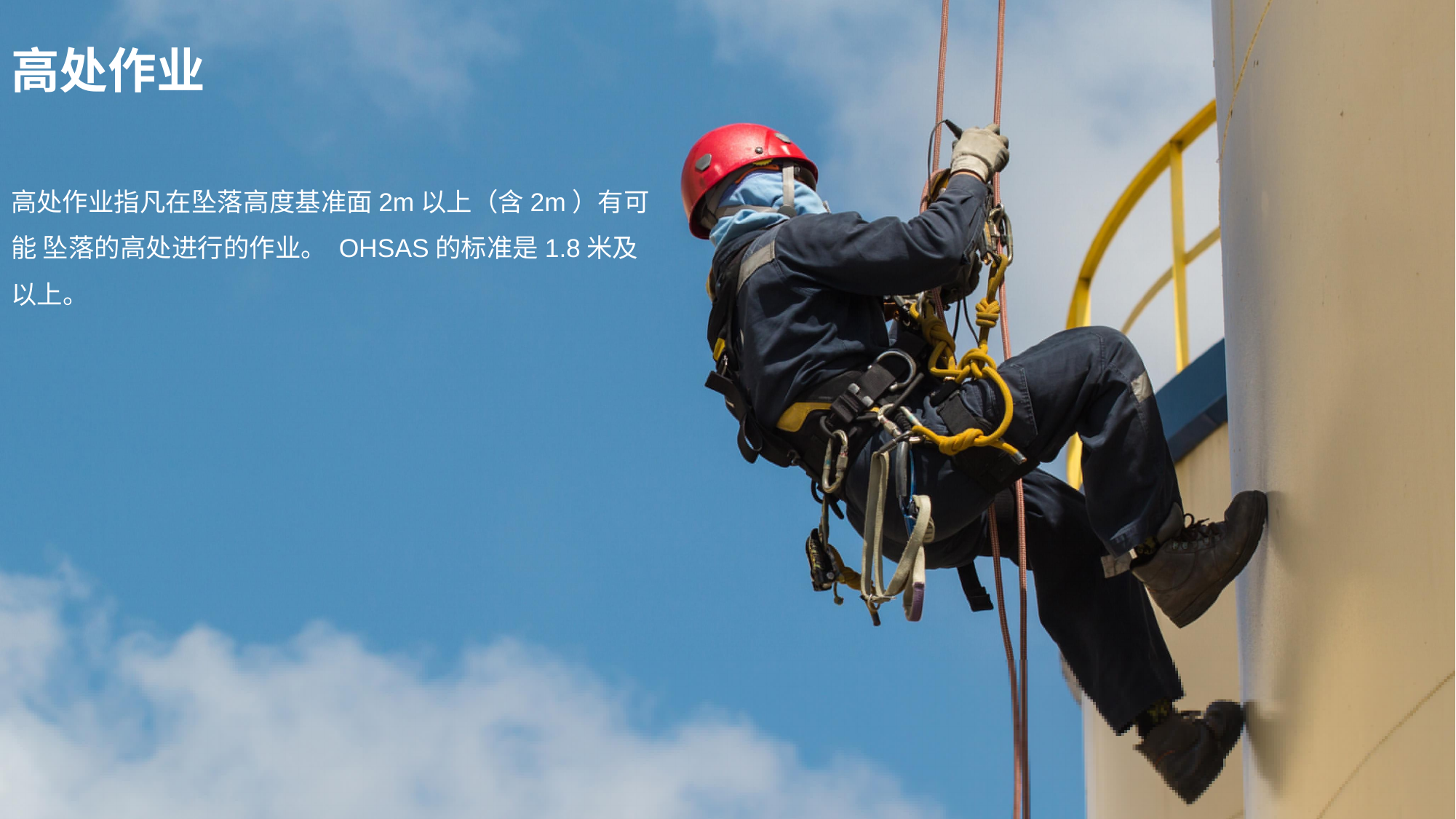

# 高处作业
高处作业安全要求

47
高处作业指凡在坠落高度基准面2m以上（含2m）有可能 坠落的高处进行的作业。 OHSAS的标准是1.8米及以上。